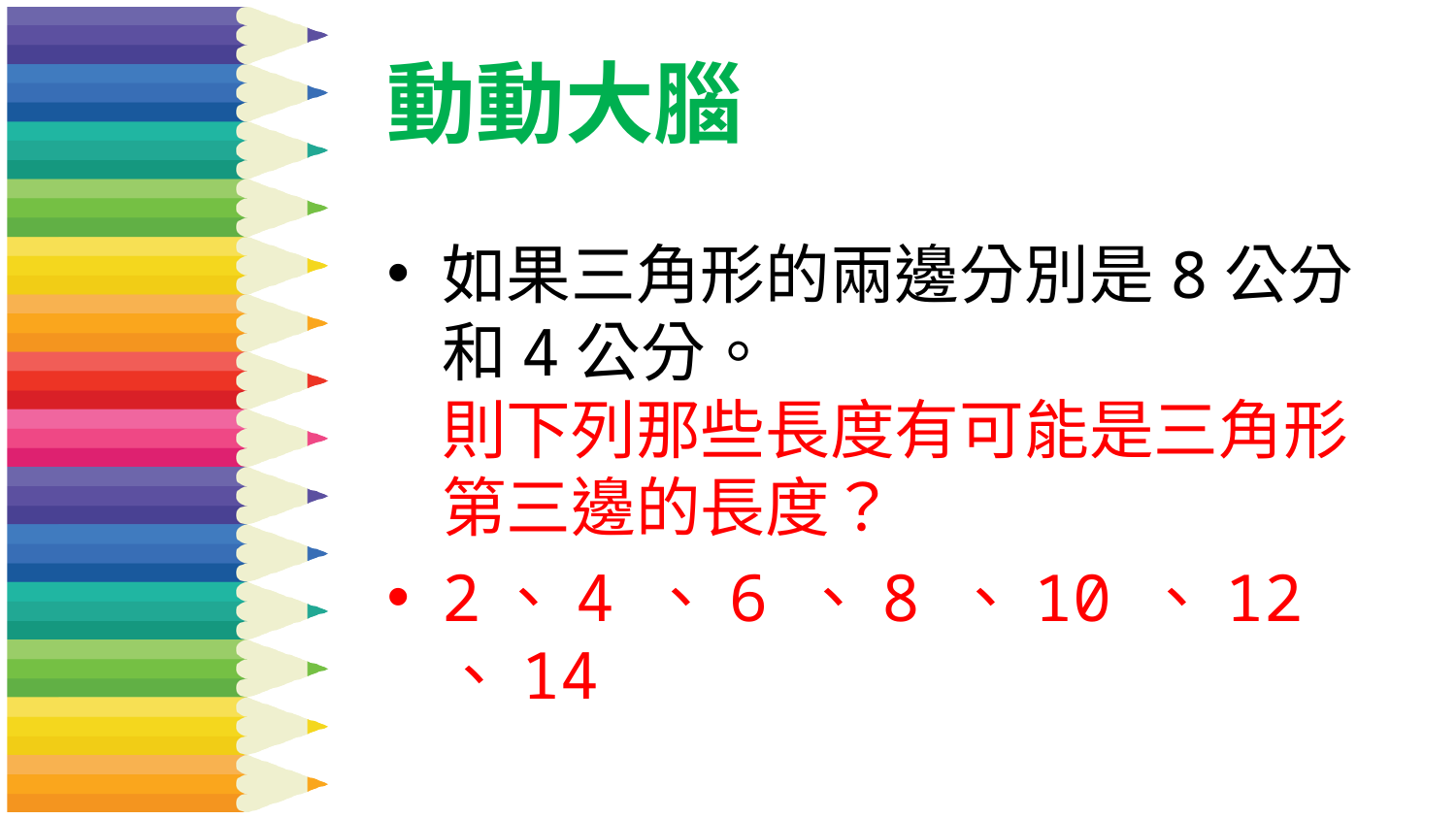

# 動動大腦
如果三角形的兩邊分別是8公分和4公分。
則下列那些長度有可能是三角形第三邊的長度？
2、4 、6 、8 、10 、12 、14